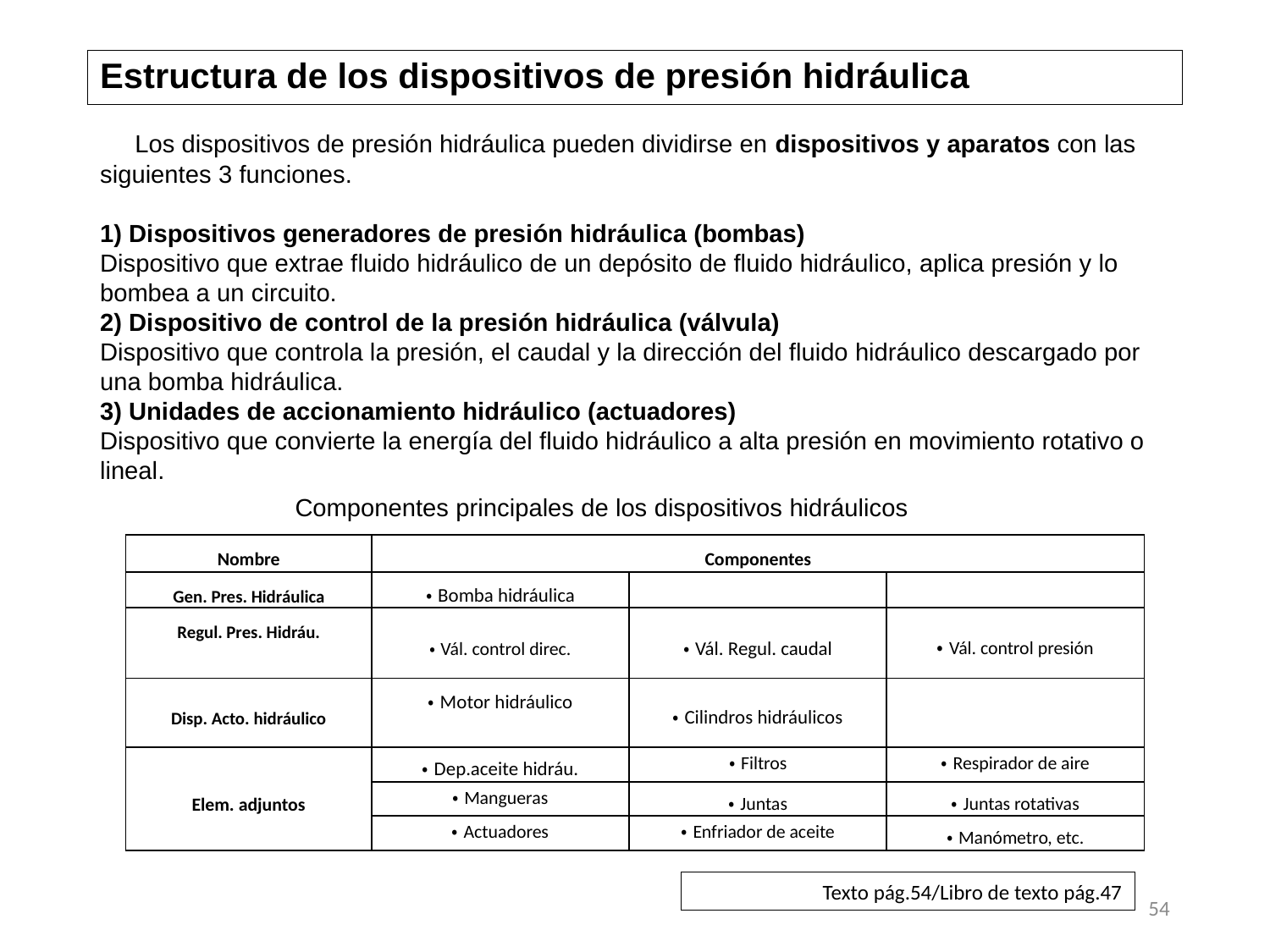

# Estructura de los dispositivos de presión hidráulica
　Los dispositivos de presión hidráulica pueden dividirse en dispositivos y aparatos con las siguientes 3 funciones.

1) Dispositivos generadores de presión hidráulica (bombas)
Dispositivo que extrae fluido hidráulico de un depósito de fluido hidráulico, aplica presión y lo bombea a un circuito.
2) Dispositivo de control de la presión hidráulica (válvula)
Dispositivo que controla la presión, el caudal y la dirección del fluido hidráulico descargado por una bomba hidráulica.
3) Unidades de accionamiento hidráulico (actuadores)
Dispositivo que convierte la energía del fluido hidráulico a alta presión en movimiento rotativo o lineal.

Componentes principales de los dispositivos hidráulicos
| Nombre | Componentes |  |  |
| --- | --- | --- | --- |
| Gen. Pres. Hidráulica | ・Bomba hidráulica |  |  |
| Regul. Pres. Hidráu. | ・Vál. control direc. | ・Vál. Regul. caudal | ・Vál. control presión |
| Disp. Acto. hidráulico | ・Motor hidráulico | ・Cilindros hidráulicos |  |
| Elem. adjuntos | ・Dep.aceite hidráu. | ・Filtros | ・Respirador de aire |
|  | ・Mangueras | ・Juntas | ・Juntas rotativas |
|  | ・Actuadores | ・Enfriador de aceite | ・Manómetro, etc. |
Texto pág.54/Libro de texto pág.47
54